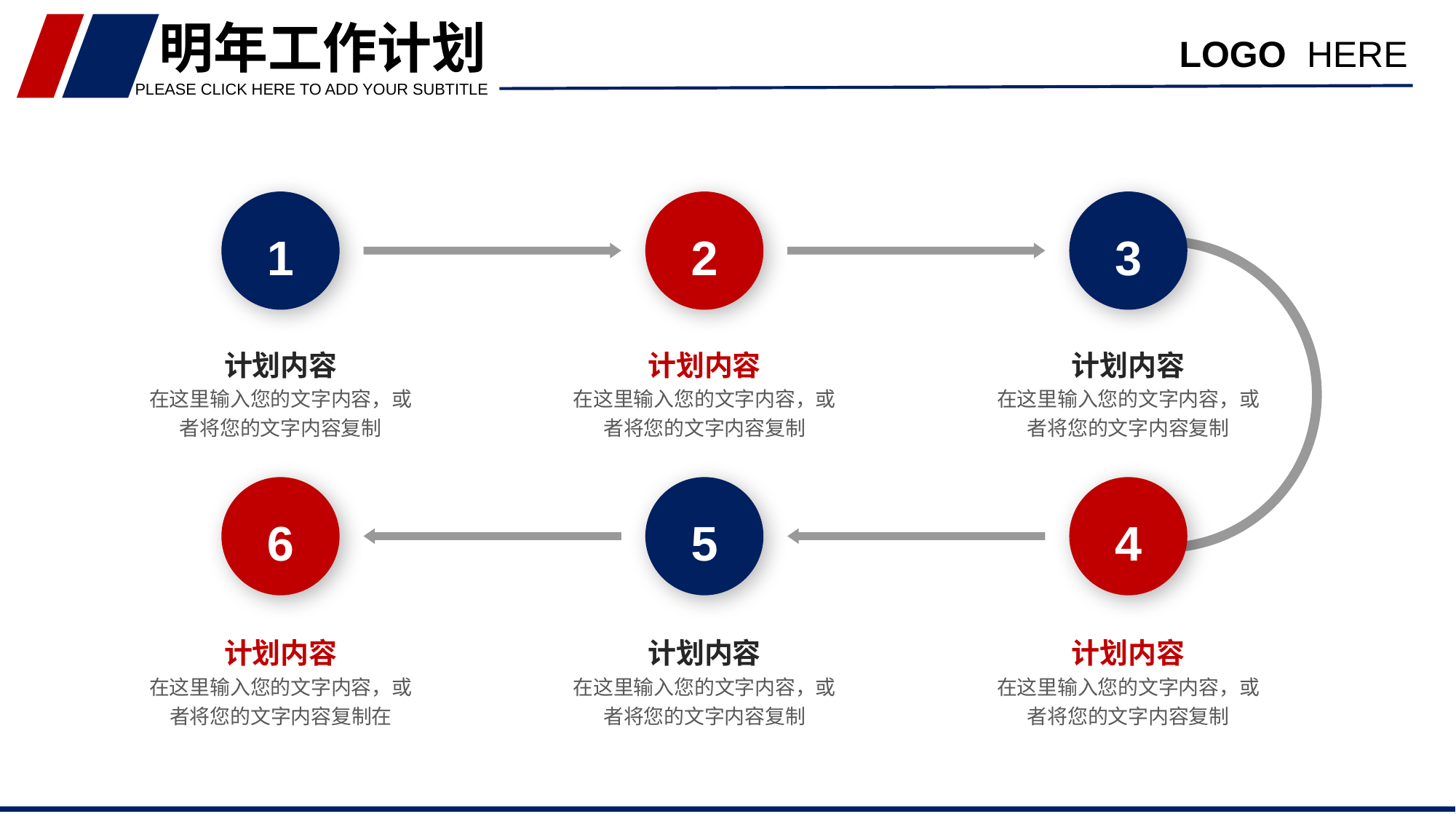

明年工作计划

LOGO  HERE
PLEASE CLICK HERE TO ADD YOUR SUBTITLE

1

3

2

计划内容
在这里输入您的文字内容，或者将您的文字内容复制
计划内容
在这里输入您的文字内容，或者将您的文字内容复制
计划内容
在这里输入您的文字内容，或者将您的文字内容复制

6

5

4

计划内容
在这里输入您的文字内容，或者将您的文字内容复制在
计划内容
在这里输入您的文字内容，或者将您的文字内容复制
计划内容
在这里输入您的文字内容，或者将您的文字内容复制